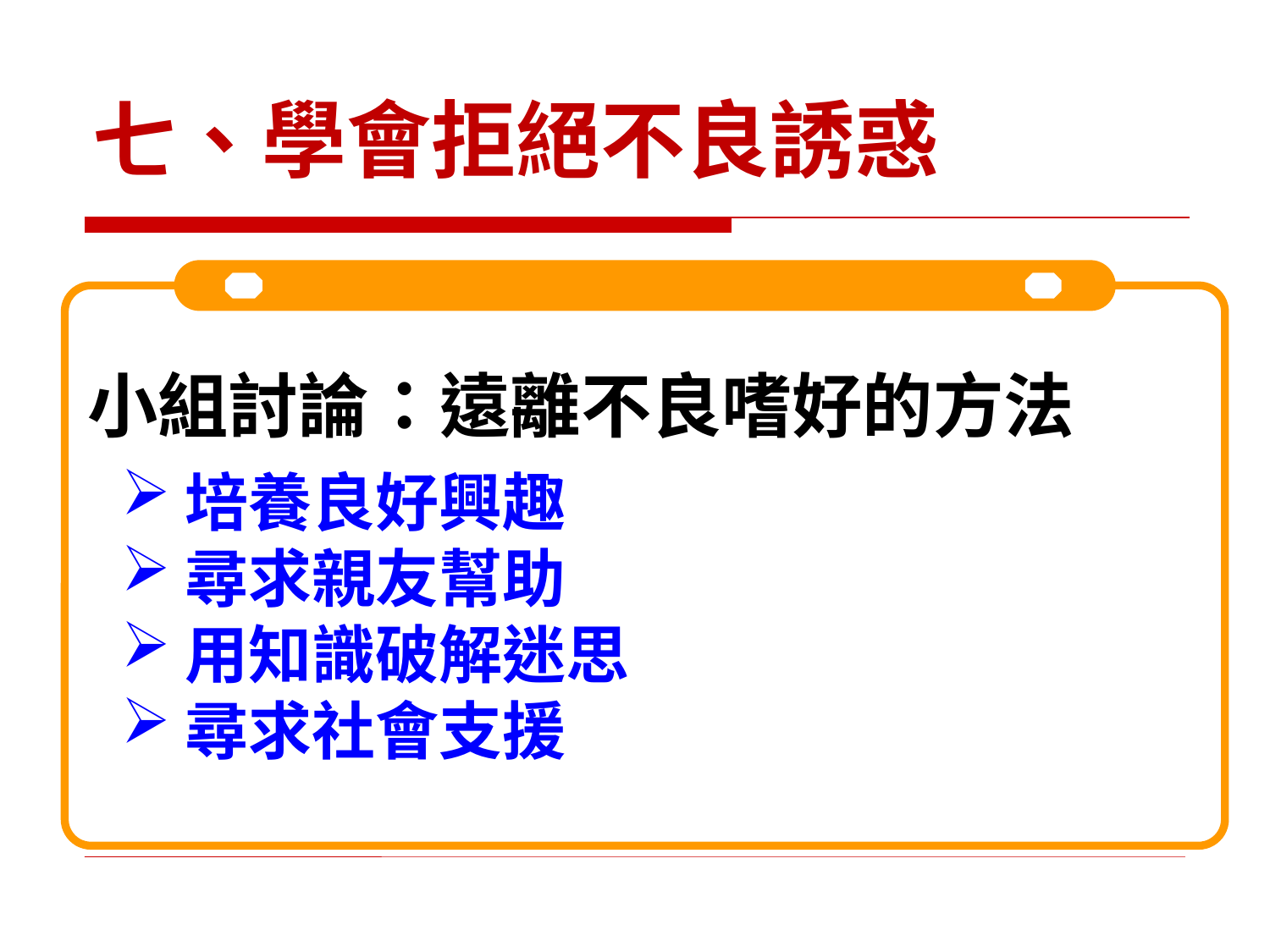

# 七、學會拒絕不良誘惑

小組討論：遠離不良嗜好的方法

培養良好興趣
尋求親友幫助
用知識破解迷思
尋求社會支援